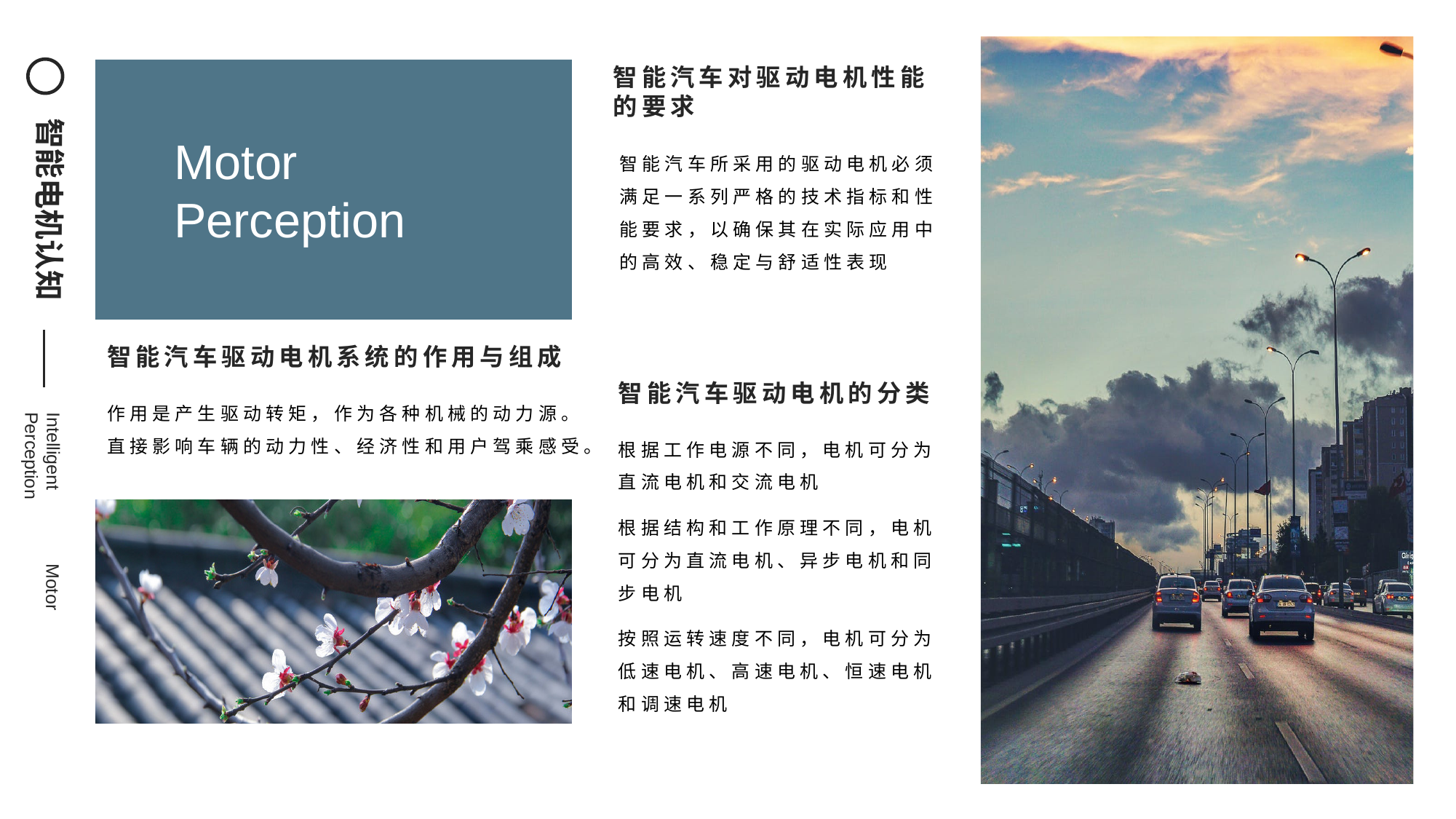

智能汽车对驱动电机性能
的要求
智能汽车所采用的驱动电机必须满足一系列严格的技术指标和性能要求，以确保其在实际应用中的高效、稳定与舒适性表现

智能电机认知
Intelligent Motor Perception

Motor Perception
智能汽车驱动电机系统的作用与组成
作用是产生驱动转矩，作为各种机械的动力源。直接影响车辆的动力性、经济性和用户驾乘感受。
智能汽车驱动电机的分类
根据工作电源不同，电机可分为直流电机和交流电机
根据结构和工作原理不同，电机可分为直流电机、异步电机和同步电机
按照运转速度不同，电机可分为低速电机、高速电机、恒速电机和调速电机